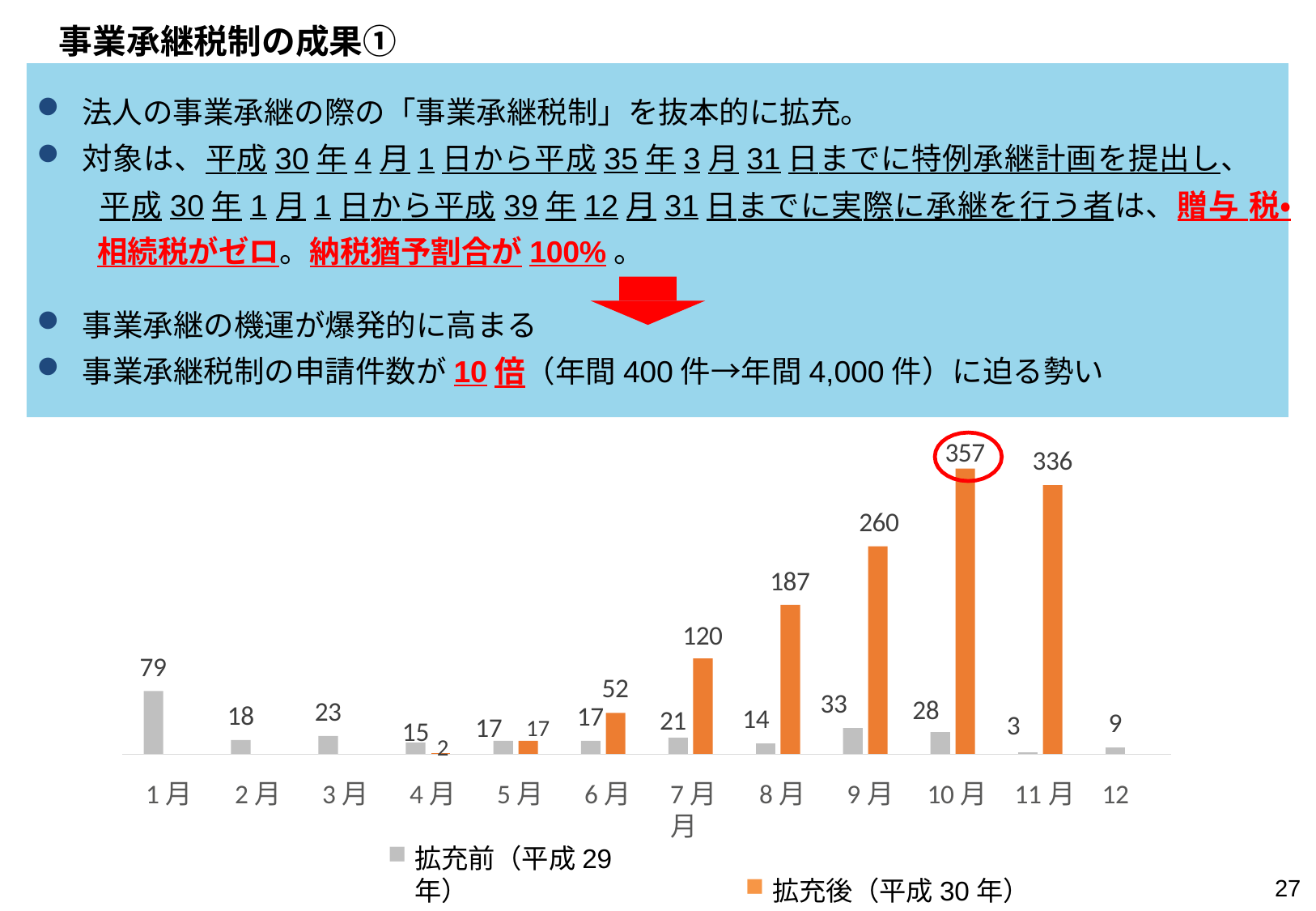

# 事業承継税制の成果①

法人の事業承継の際の「事業承継税制」を抜本的に拡充。
対象は、平成30年4月1日から平成35年3月31日までに特例承継計画を提出し、
　　平成30年1月1日から平成39年12月31日までに実際に承継を行う者は、贈与 税・
　　相続税がゼロ。納税猶予割合が100%。

事業承継の機運が爆発的に高まる
事業承継税制の申請件数が10倍（年間400件→年間4,000件）に迫る勢い

357
336

260

187
120

79

52
33
28

23
17	17
18
17
15 2
14
21
9
3

1月	2月	3月	4月	5月	6月

拡充前（平成29年）
7月	8月	9月	10月	11月	12月

拡充後（平成30年）
27